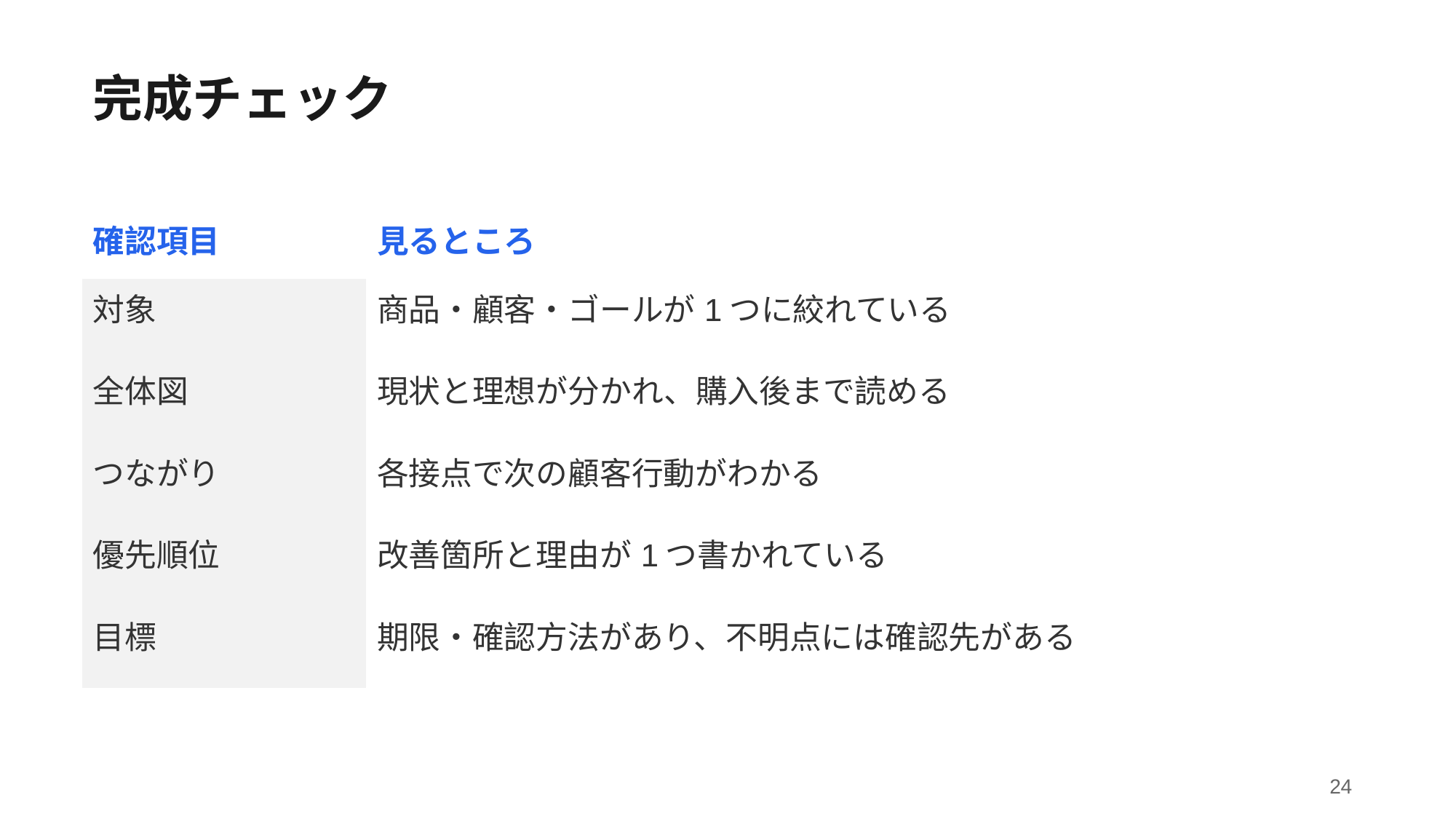

完成チェック
| 確認項目 | 見るところ |
| --- | --- |
| 対象 | 商品・顧客・ゴールが1つに絞れている |
| 全体図 | 現状と理想が分かれ、購入後まで読める |
| つながり | 各接点で次の顧客行動がわかる |
| 優先順位 | 改善箇所と理由が1つ書かれている |
| 目標 | 期限・確認方法があり、不明点には確認先がある |
24